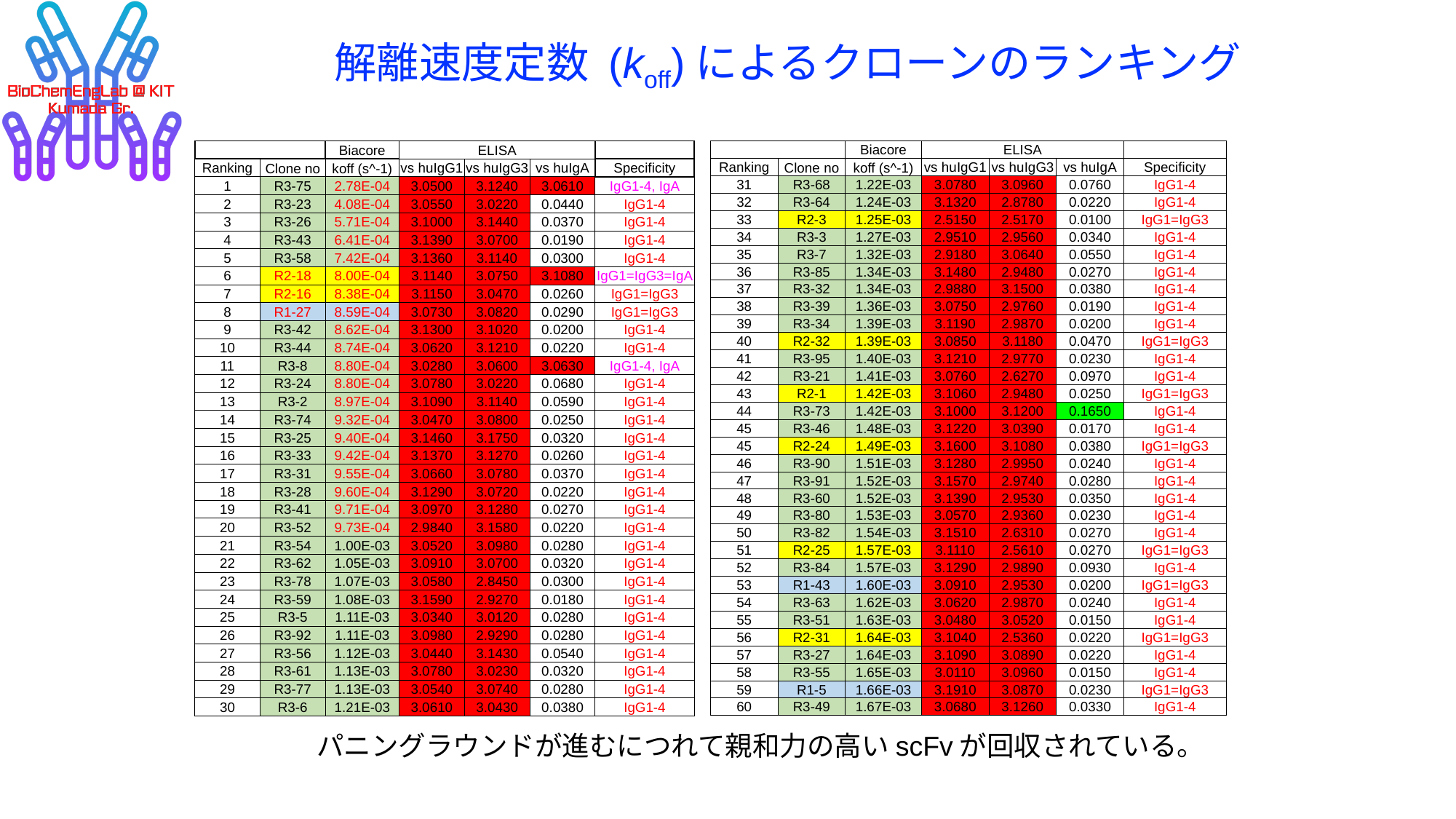

# 解離速度定数 (koff)によるクローンのランキング
|  |  | Biacore | ELISA |  |  |  |
| --- | --- | --- | --- | --- | --- | --- |
| Ranking | Clone no | koff (s^-1) | vs huIgG1 | vs huIgG3 | vs huIgA | Specificity |
| 1 | R3-75 | 2.78E-04 | 3.0500 | 3.1240 | 3.0610 | IgG1-4, IgA |
| 2 | R3-23 | 4.08E-04 | 3.0550 | 3.0220 | 0.0440 | IgG1-4 |
| 3 | R3-26 | 5.71E-04 | 3.1000 | 3.1440 | 0.0370 | IgG1-4 |
| 4 | R3-43 | 6.41E-04 | 3.1390 | 3.0700 | 0.0190 | IgG1-4 |
| 5 | R3-58 | 7.42E-04 | 3.1360 | 3.1140 | 0.0300 | IgG1-4 |
| 6 | R2-18 | 8.00E-04 | 3.1140 | 3.0750 | 3.1080 | IgG1=IgG3=IgA |
| 7 | R2-16 | 8.38E-04 | 3.1150 | 3.0470 | 0.0260 | IgG1=IgG3 |
| 8 | R1-27 | 8.59E-04 | 3.0730 | 3.0820 | 0.0290 | IgG1=IgG3 |
| 9 | R3-42 | 8.62E-04 | 3.1300 | 3.1020 | 0.0200 | IgG1-4 |
| 10 | R3-44 | 8.74E-04 | 3.0620 | 3.1210 | 0.0220 | IgG1-4 |
| 11 | R3-8 | 8.80E-04 | 3.0280 | 3.0600 | 3.0630 | IgG1-4, IgA |
| 12 | R3-24 | 8.80E-04 | 3.0780 | 3.0220 | 0.0680 | IgG1-4 |
| 13 | R3-2 | 8.97E-04 | 3.1090 | 3.1140 | 0.0590 | IgG1-4 |
| 14 | R3-74 | 9.32E-04 | 3.0470 | 3.0800 | 0.0250 | IgG1-4 |
| 15 | R3-25 | 9.40E-04 | 3.1460 | 3.1750 | 0.0320 | IgG1-4 |
| 16 | R3-33 | 9.42E-04 | 3.1370 | 3.1270 | 0.0260 | IgG1-4 |
| 17 | R3-31 | 9.55E-04 | 3.0660 | 3.0780 | 0.0370 | IgG1-4 |
| 18 | R3-28 | 9.60E-04 | 3.1290 | 3.0720 | 0.0220 | IgG1-4 |
| 19 | R3-41 | 9.71E-04 | 3.0970 | 3.1280 | 0.0270 | IgG1-4 |
| 20 | R3-52 | 9.73E-04 | 2.9840 | 3.1580 | 0.0220 | IgG1-4 |
| 21 | R3-54 | 1.00E-03 | 3.0520 | 3.0980 | 0.0280 | IgG1-4 |
| 22 | R3-62 | 1.05E-03 | 3.0910 | 3.0700 | 0.0320 | IgG1-4 |
| 23 | R3-78 | 1.07E-03 | 3.0580 | 2.8450 | 0.0300 | IgG1-4 |
| 24 | R3-59 | 1.08E-03 | 3.1590 | 2.9270 | 0.0180 | IgG1-4 |
| 25 | R3-5 | 1.11E-03 | 3.0340 | 3.0120 | 0.0280 | IgG1-4 |
| 26 | R3-92 | 1.11E-03 | 3.0980 | 2.9290 | 0.0280 | IgG1-4 |
| 27 | R3-56 | 1.12E-03 | 3.0440 | 3.1430 | 0.0540 | IgG1-4 |
| 28 | R3-61 | 1.13E-03 | 3.0780 | 3.0230 | 0.0320 | IgG1-4 |
| 29 | R3-77 | 1.13E-03 | 3.0540 | 3.0740 | 0.0280 | IgG1-4 |
| 30 | R3-6 | 1.21E-03 | 3.0610 | 3.0430 | 0.0380 | IgG1-4 |
|  |  | Biacore | ELISA |  |  |  |
| --- | --- | --- | --- | --- | --- | --- |
| Ranking | Clone no | koff (s^-1) | vs huIgG1 | vs huIgG3 | vs huIgA | Specificity |
| 31 | R3-68 | 1.22E-03 | 3.0780 | 3.0960 | 0.0760 | IgG1-4 |
| 32 | R3-64 | 1.24E-03 | 3.1320 | 2.8780 | 0.0220 | IgG1-4 |
| 33 | R2-3 | 1.25E-03 | 2.5150 | 2.5170 | 0.0100 | IgG1=IgG3 |
| 34 | R3-3 | 1.27E-03 | 2.9510 | 2.9560 | 0.0340 | IgG1-4 |
| 35 | R3-7 | 1.32E-03 | 2.9180 | 3.0640 | 0.0550 | IgG1-4 |
| 36 | R3-85 | 1.34E-03 | 3.1480 | 2.9480 | 0.0270 | IgG1-4 |
| 37 | R3-32 | 1.34E-03 | 2.9880 | 3.1500 | 0.0380 | IgG1-4 |
| 38 | R3-39 | 1.36E-03 | 3.0750 | 2.9760 | 0.0190 | IgG1-4 |
| 39 | R3-34 | 1.39E-03 | 3.1190 | 2.9870 | 0.0200 | IgG1-4 |
| 40 | R2-32 | 1.39E-03 | 3.0850 | 3.1180 | 0.0470 | IgG1=IgG3 |
| 41 | R3-95 | 1.40E-03 | 3.1210 | 2.9770 | 0.0230 | IgG1-4 |
| 42 | R3-21 | 1.41E-03 | 3.0760 | 2.6270 | 0.0970 | IgG1-4 |
| 43 | R2-1 | 1.42E-03 | 3.1060 | 2.9480 | 0.0250 | IgG1=IgG3 |
| 44 | R3-73 | 1.42E-03 | 3.1000 | 3.1200 | 0.1650 | IgG1-4 |
| 45 | R3-46 | 1.48E-03 | 3.1220 | 3.0390 | 0.0170 | IgG1-4 |
| 45 | R2-24 | 1.49E-03 | 3.1600 | 3.1080 | 0.0380 | IgG1=IgG3 |
| 46 | R3-90 | 1.51E-03 | 3.1280 | 2.9950 | 0.0240 | IgG1-4 |
| 47 | R3-91 | 1.52E-03 | 3.1570 | 2.9740 | 0.0280 | IgG1-4 |
| 48 | R3-60 | 1.52E-03 | 3.1390 | 2.9530 | 0.0350 | IgG1-4 |
| 49 | R3-80 | 1.53E-03 | 3.0570 | 2.9360 | 0.0230 | IgG1-4 |
| 50 | R3-82 | 1.54E-03 | 3.1510 | 2.6310 | 0.0270 | IgG1-4 |
| 51 | R2-25 | 1.57E-03 | 3.1110 | 2.5610 | 0.0270 | IgG1=IgG3 |
| 52 | R3-84 | 1.57E-03 | 3.1290 | 2.9890 | 0.0930 | IgG1-4 |
| 53 | R1-43 | 1.60E-03 | 3.0910 | 2.9530 | 0.0200 | IgG1=IgG3 |
| 54 | R3-63 | 1.62E-03 | 3.0620 | 2.9870 | 0.0240 | IgG1-4 |
| 55 | R3-51 | 1.63E-03 | 3.0480 | 3.0520 | 0.0150 | IgG1-4 |
| 56 | R2-31 | 1.64E-03 | 3.1040 | 2.5360 | 0.0220 | IgG1=IgG3 |
| 57 | R3-27 | 1.64E-03 | 3.1090 | 3.0890 | 0.0220 | IgG1-4 |
| 58 | R3-55 | 1.65E-03 | 3.0110 | 3.0960 | 0.0150 | IgG1-4 |
| 59 | R1-5 | 1.66E-03 | 3.1910 | 3.0870 | 0.0230 | IgG1=IgG3 |
| 60 | R3-49 | 1.67E-03 | 3.0680 | 3.1260 | 0.0330 | IgG1-4 |
パニングラウンドが進むにつれて親和力の高いscFvが回収されている。